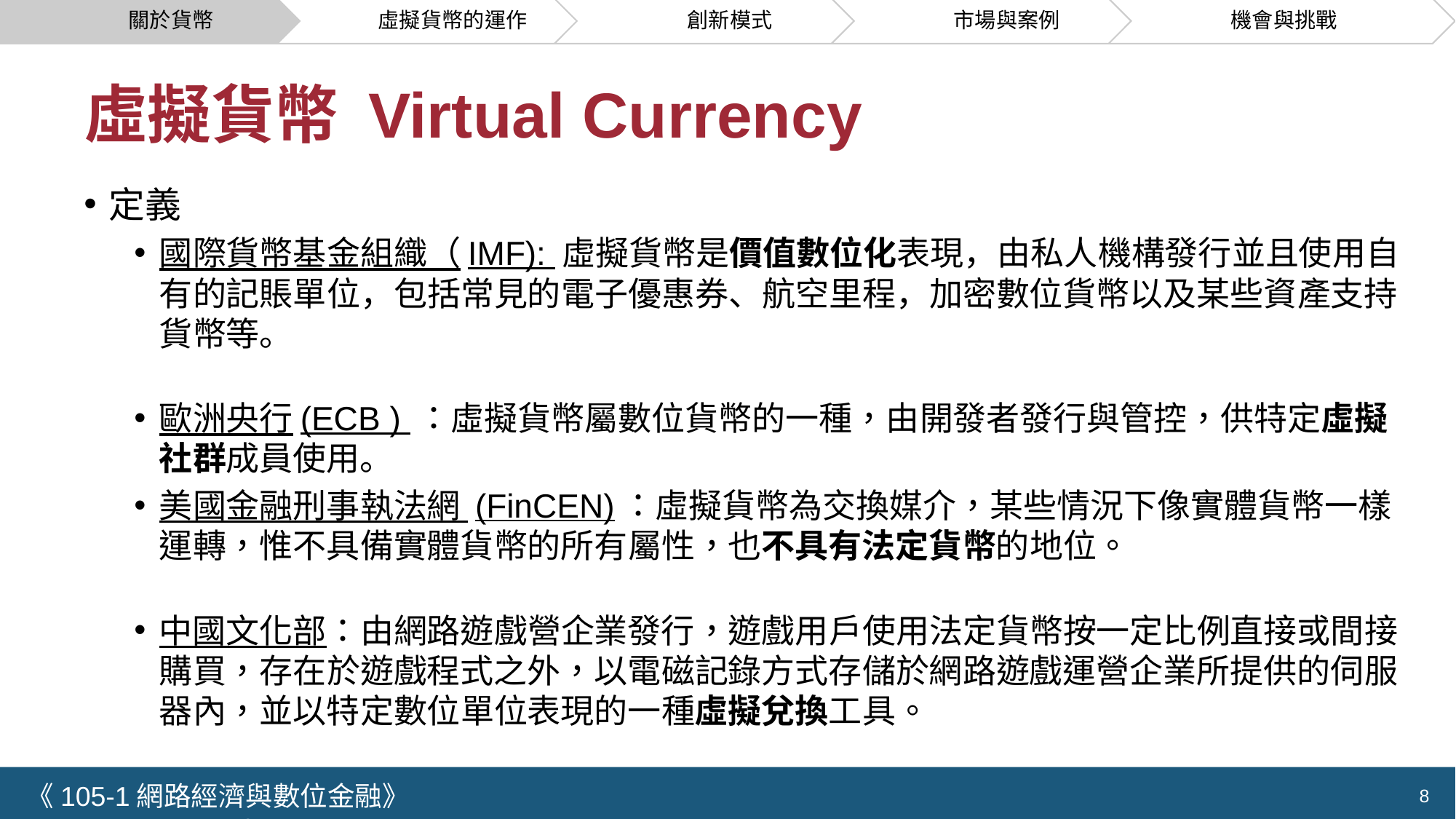

關於貨幣
虛擬貨幣的運作
創新模式
市場與案例
機會與挑戰
# 虛擬貨幣 Virtual Currency
定義
國際貨幣基金組織（IMF): 虛擬貨幣是價值數位化表現，由私人機構發行並且使用自有的記賬單位，包括常見的電子優惠券、航空里程，加密數位貨幣以及某些資產支持貨幣等。

歐洲央行(ECB ) ：虛擬貨幣屬數位貨幣的一種，由開發者發行與管控，供特定虛擬社群成員使用。
美國金融刑事執法網 (FinCEN)：虛擬貨幣為交換媒介，某些情況下像實體貨幣一樣運轉，惟不具備實體貨幣的所有屬性，也不具有法定貨幣的地位。

中國文化部：由網路遊戲營企業發行，遊戲用戶使用法定貨幣按一定比例直接或間接購買，存在於遊戲程式之外，以電磁記錄方式存儲於網路遊戲運營企業所提供的伺服器內，並以特定數位單位表現的一種虛擬兌換工具。

《105-1網路經濟與數位金融》                                                                                                                                             NCTU.IIM.IEBI Lab
8